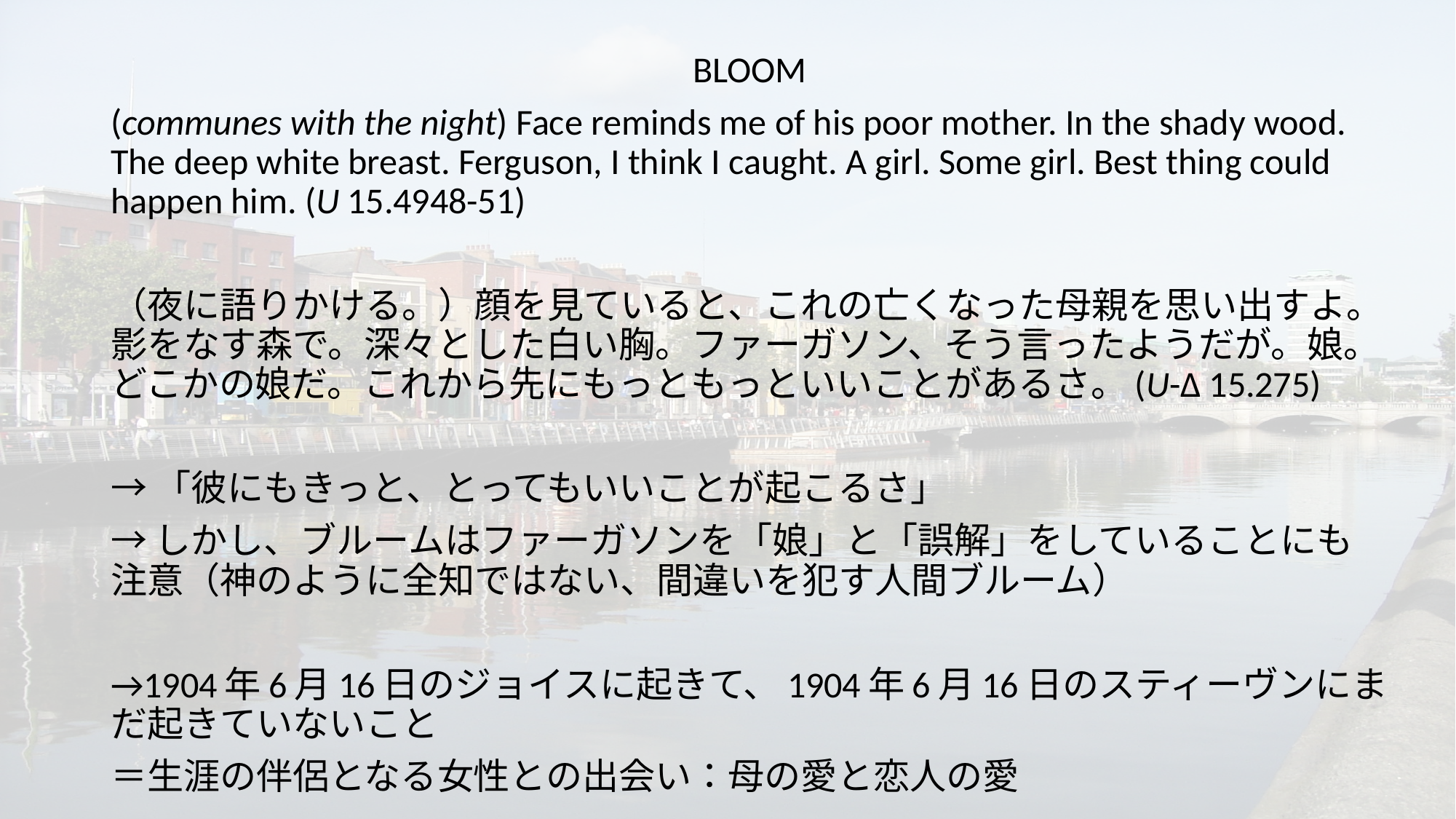

BLOOM
(communes with the night) Face reminds me of his poor mother. In the shady wood. The deep white breast. Ferguson, I think I caught. A girl. Some girl. Best thing could happen him. (U 15.4948-51)

（夜に語りかける。）顔を見ていると、これの亡くなった母親を思い出すよ。影をなす森で。深々とした白い胸。ファーガソン、そう言ったようだが。娘。どこかの娘だ。これから先にもっともっといいことがあるさ。(U-Δ 15.275)

→「彼にもきっと、とってもいいことが起こるさ」
→しかし、ブルームはファーガソンを「娘」と「誤解」をしていることにも注意（神のように全知ではない、間違いを犯す人間ブルーム）

→1904年6月16日のジョイスに起きて、1904年6月16日のスティーヴンにまだ起きていないこと
＝生涯の伴侶となる女性との出会い：母の愛と恋人の愛